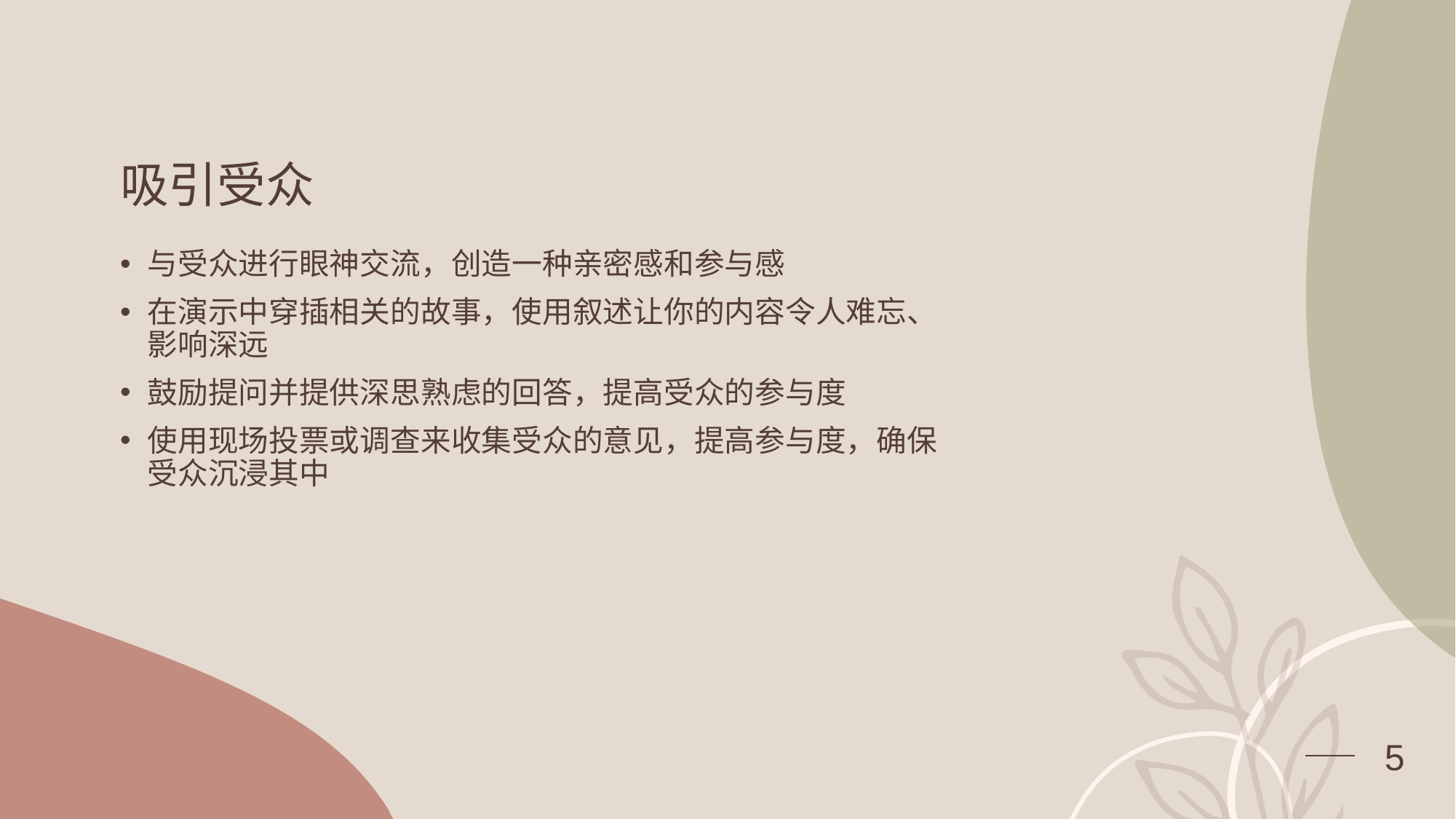

# 吸引受众
与受众进行眼神交流，创造一种亲密感和参与感
在演示中穿插相关的故事，使用叙述让你的内容令人难忘、影响深远
鼓励提问并提供深思熟虑的回答，提高受众的参与度
使用现场投票或调查来收集受众的意见，提高参与度，确保受众沉浸其中
5